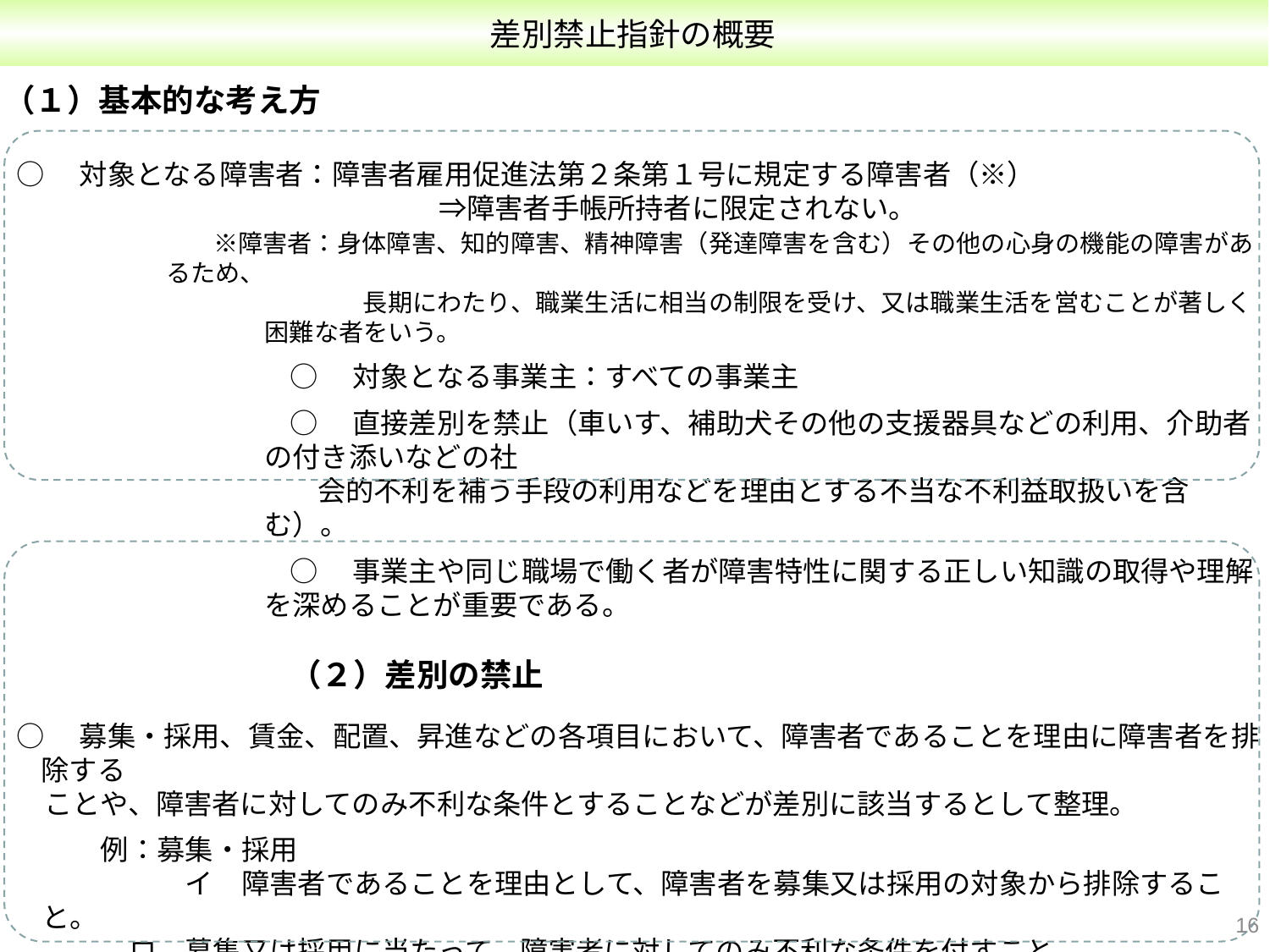

差別禁止指針の概要
（１）基本的な考え方

○　対象となる障害者：障害者雇用促進法第２条第１号に規定する障害者（※）
　　　　　　　　　　　　　　　⇒障害者手帳所持者に限定されない。
　　　　　　　※障害者：身体障害、知的障害、精神障害（発達障害を含む）その他の心身の機能の障害があるため、
　　　　　　　　　　　　　　長期にわたり、職業生活に相当の制限を受け、又は職業生活を営むことが著しく困難な者をいう。

○　対象となる事業主：すべての事業主

○　直接差別を禁止（車いす、補助犬その他の支援器具などの利用、介助者の付き添いなどの社
　会的不利を補う手段の利用などを理由とする不当な不利益取扱いを含む）。

○　事業主や同じ職場で働く者が障害特性に関する正しい知識の取得や理解を深めることが重要である。

（２）差別の禁止

○　募集・採用、賃金、配置、昇進などの各項目において、障害者であることを理由に障害者を排除する
　ことや、障害者に対してのみ不利な条件とすることなどが差別に該当するとして整理。

　　　例：募集・採用
　　　　　　イ　障害者であることを理由として、障害者を募集又は採用の対象から排除すること。
　　　　ロ　募集又は採用に当たって、障害者に対してのみ不利な条件を付すこと。
　　　　ハ　採用の基準を満たす者の中から障害者でない者を優先して採用すること。

○　ただし、次に掲げる措置を講ずることは、障害者であることを理由とする差別に該当しない。
　　・　積極的差別是正措置として、障害者でない者と比較して障害者を有利に取り扱うこと。

　　・　合理的配慮を提供し、労働能力などを適正に評価した結果として異なる取扱いを行うこと。

　　・　合理的配慮に係る措置を講ずること（その結果として、障害者でない者と異なる取扱いとなること）。　　など

16